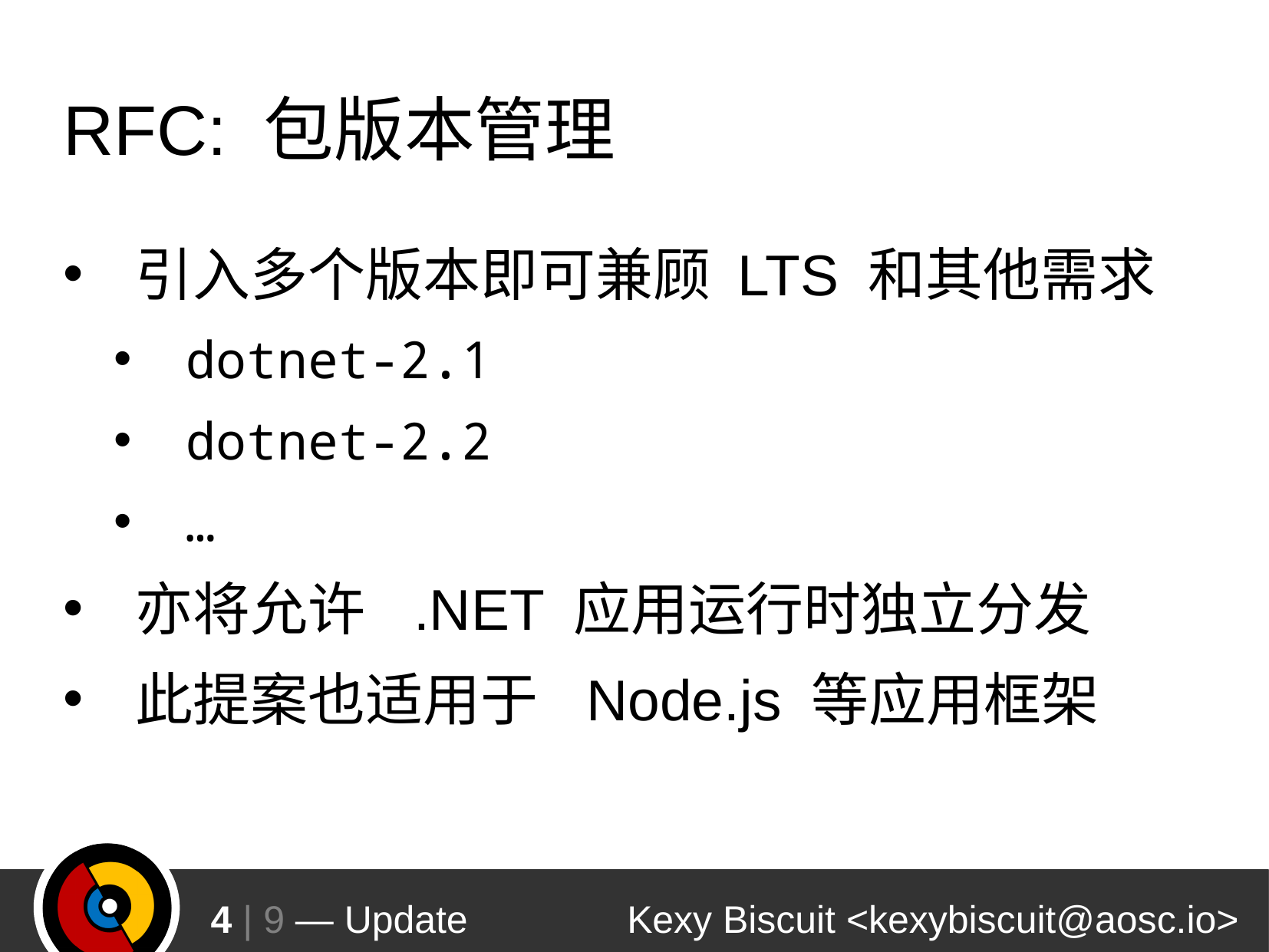

# RFC: 包版本管理
引入多个版本即可兼顾 LTS 和其他需求
dotnet-2.1
dotnet-2.2
…
亦将允许 .NET 应用运行时独立分发
此提案也适用于 Node.js 等应用框架